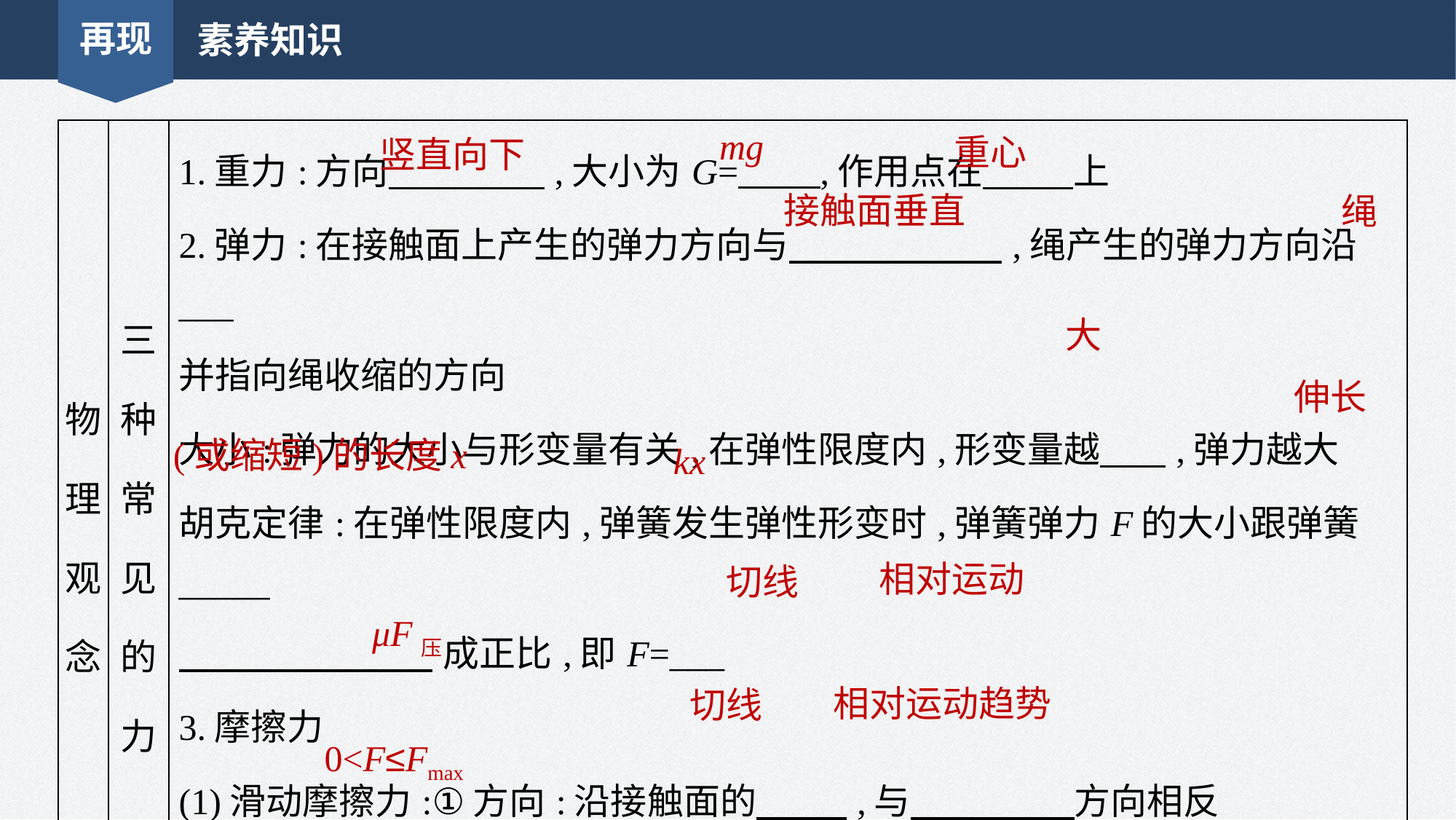

再现
素养知识
mg
| 物理 观念 | 三种常见的力 | 1.重力:方向 ,大小为G= ,作用点在 上 2.弹力:在接触面上产生的弹力方向与 ,绳产生的弹力方向沿\_\_\_ 并指向绳收缩的方向 大小:弹力的大小与形变量有关,在弹性限度内,形变量越 ,弹力越大 胡克定律:在弹性限度内,弹簧发生弹性形变时,弹簧弹力F的大小跟弹簧\_\_\_\_\_ 成正比,即F=\_\_\_ 3.摩擦力 (1)滑动摩擦力:①方向:沿接触面的 ,与 方向相反 ②大小:Ff=\_\_\_\_\_\_ (2)静摩擦力:①方向:沿接触面的 ,与 方向相反 ②大小:\_\_\_\_\_\_\_\_\_\_\_ |
| --- | --- | --- |
重心
竖直向下
接触面垂直
绳
大
伸长
(或缩短)的长度x
kx
相对运动
切线
μF压
相对运动趋势
切线
0<F≤Fmax